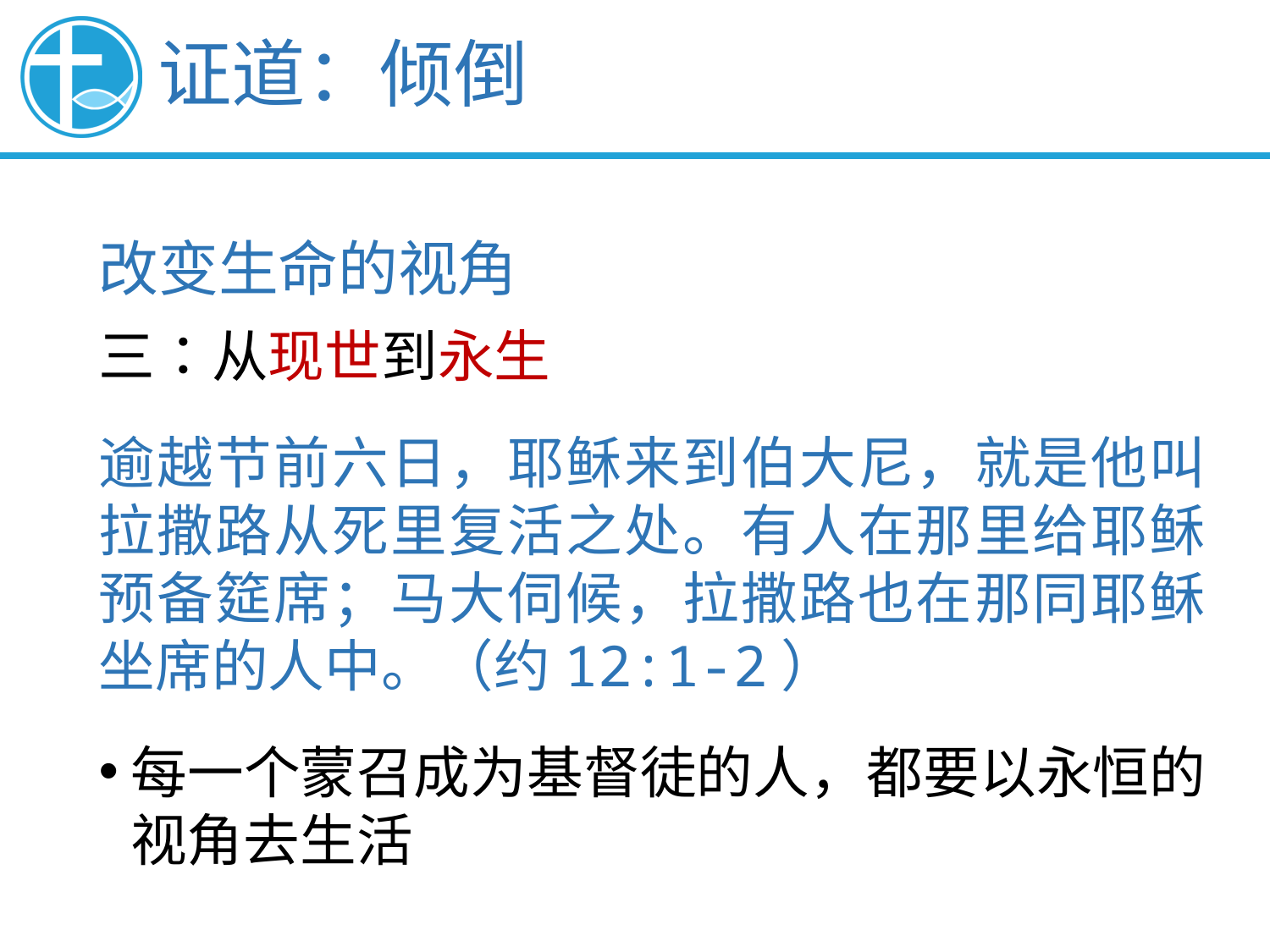

证道：倾倒
改变生命的视角
三：从现世到永生
逾越节前六日，耶稣来到伯大尼，就是他叫拉撒路从死里复活之处。有人在那里给耶稣预备筵席；马大伺候，拉撒路也在那同耶稣坐席的人中。（约12:1-2）
每一个蒙召成为基督徒的人，都要以永恒的视角去生活